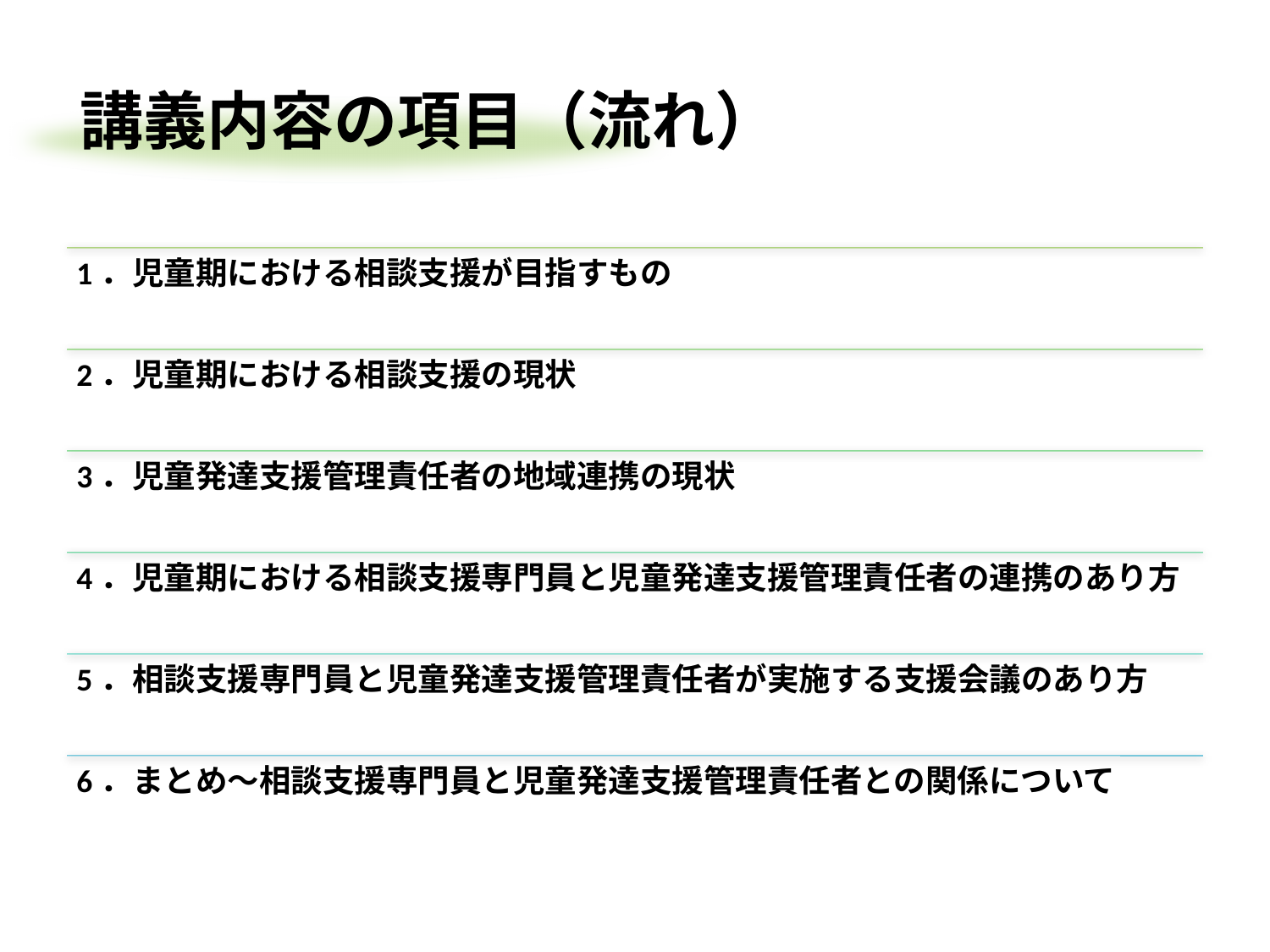

# 講義内容の項目（流れ）

1．児童期における相談支援が目指すもの
2．児童期における相談支援の現状
3．児童発達支援管理責任者の地域連携の現状
4．児童期における相談支援専門員と児童発達支援管理責任者の連携のあり方
5．相談支援専門員と児童発達支援管理責任者が実施する支援会議のあり方
6．まとめ～相談支援専門員と児童発達支援管理責任者との関係について